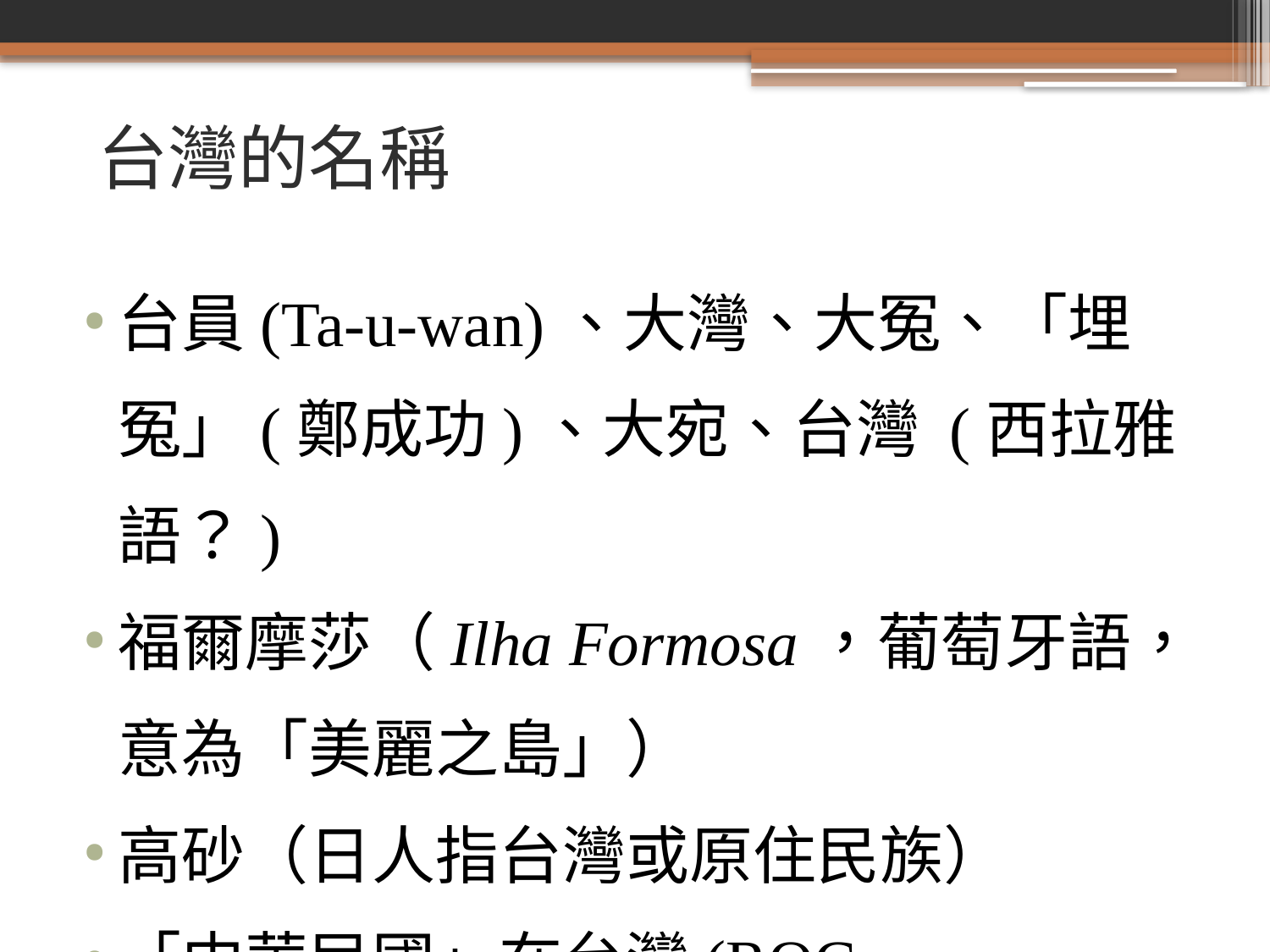

# 台灣的名稱
台員(Ta-u-wan)、大灣、大冤、「埋冤」(鄭成功)、大宛、台灣 (西拉雅語？)
福爾摩莎（Ilha Formosa，葡萄牙語，意為「美麗之島」）
高砂（日人指台灣或原住民族）
「中華民國」在台灣(ROC on Taiwan)？